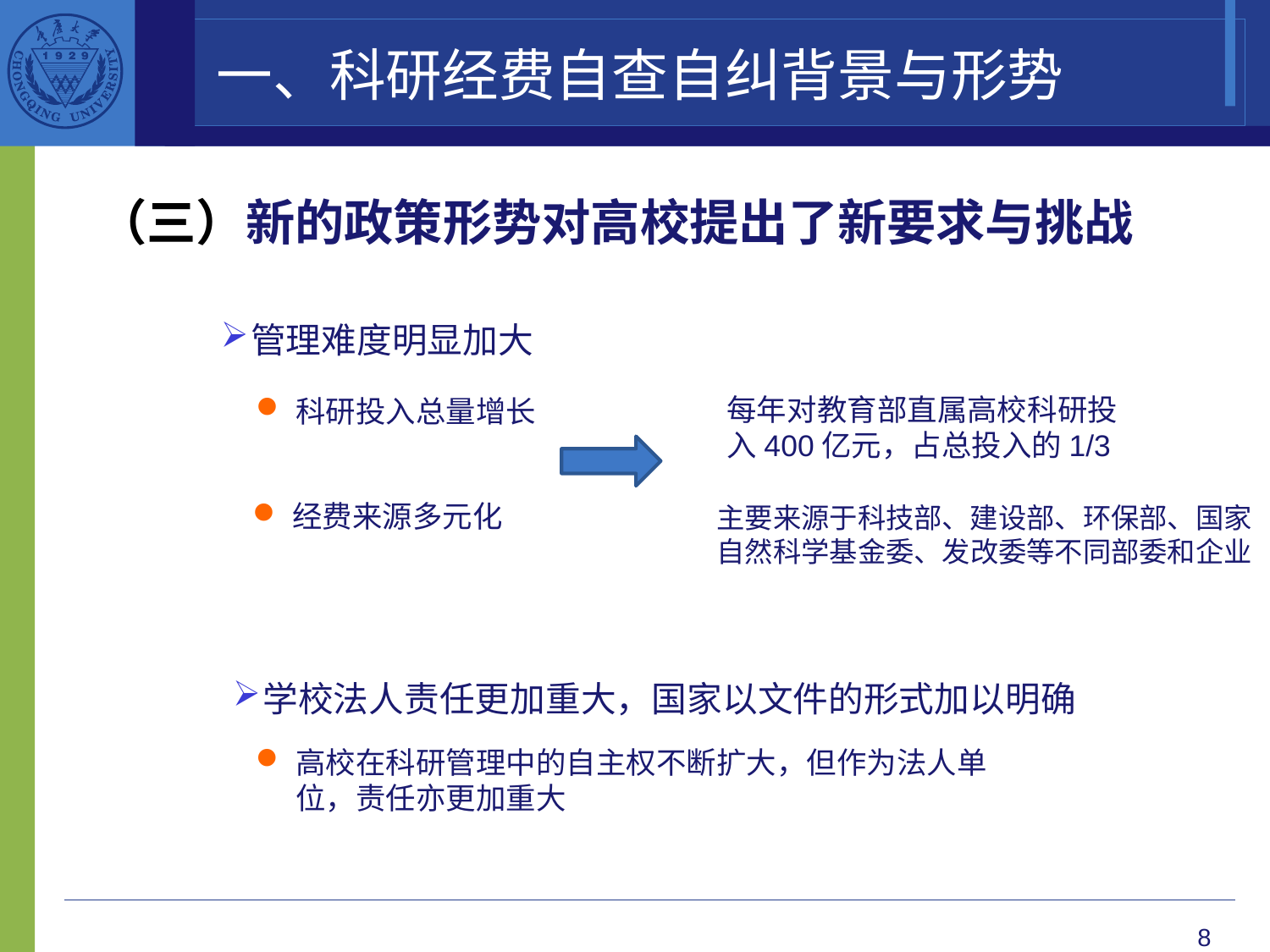

一、科研经费自查自纠背景与形势
（三）新的政策形势对高校提出了新要求与挑战
管理难度明显加大
每年对教育部直属高校科研投入400亿元，占总投入的1/3
科研投入总量增长

经费来源多元化
主要来源于科技部、建设部、环保部、国家自然科学基金委、发改委等不同部委和企业
学校法人责任更加重大，国家以文件的形式加以明确
高校在科研管理中的自主权不断扩大，但作为法人单位，责任亦更加重大
8